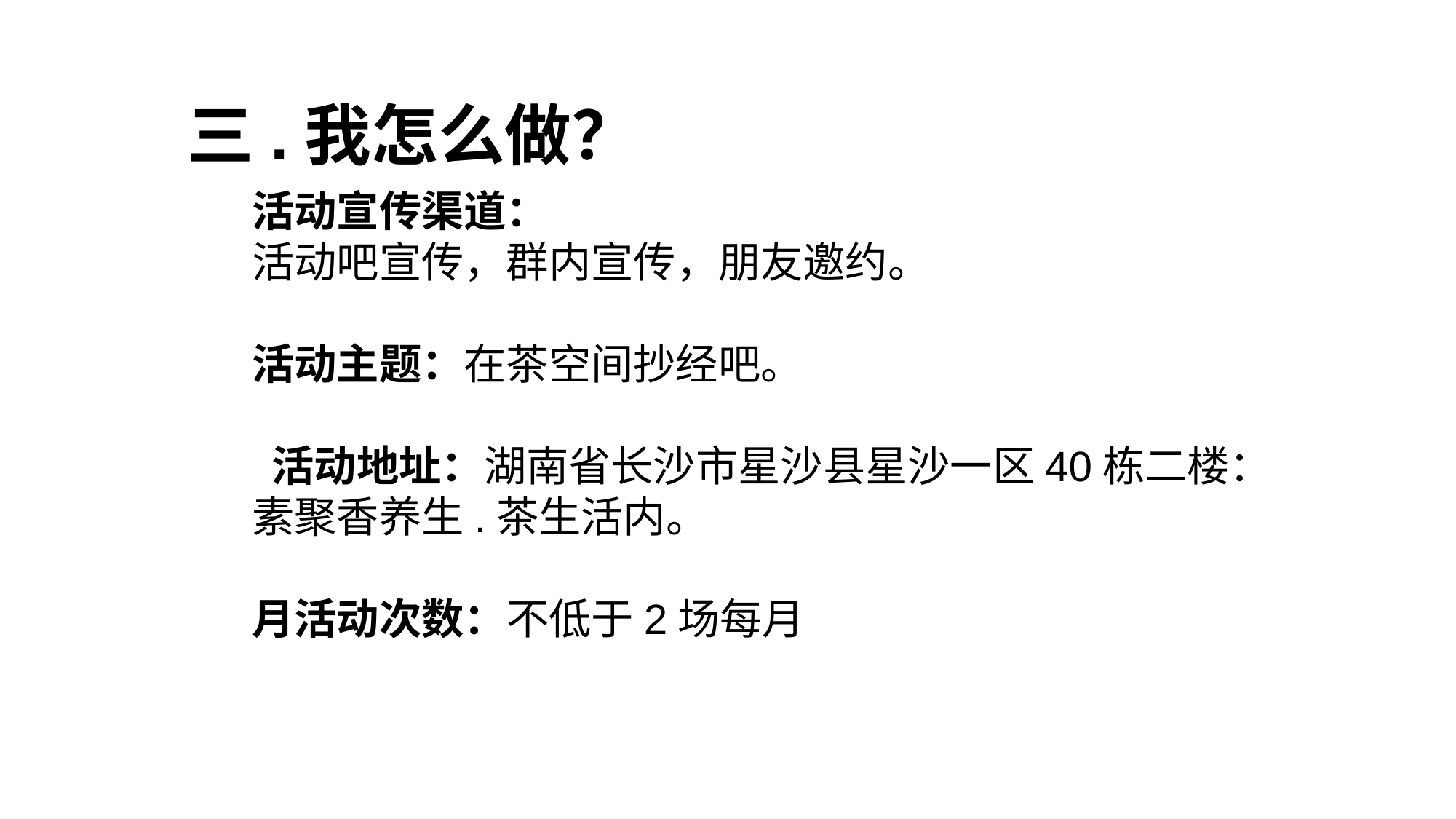

三.我怎么做？

活动宣传渠道：
活动吧宣传，群内宣传，朋友邀约。

活动主题：在茶空间抄经吧。

 活动地址：湖南省长沙市星沙县星沙一区40栋二楼：素聚香养生.茶生活内。

月活动次数：不低于2场每月